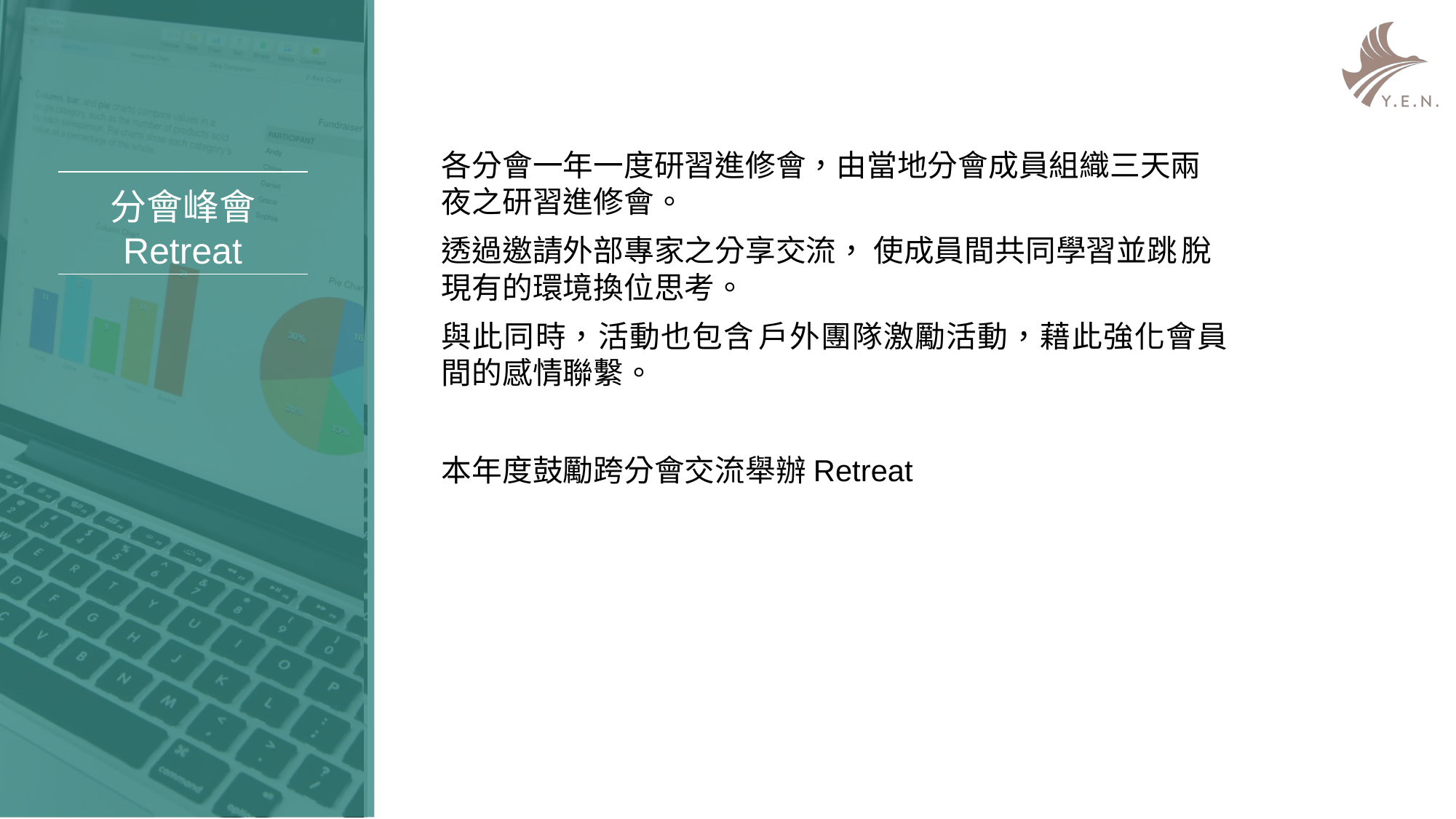

各分會一年一度研習進修會，由當地分會成員組織三天兩夜之研習進修會。
透過邀請外部專家之分享交流， 使成員間共同學習並跳脫現有的環境換位思考。
與此同時，活動也包含戶外團隊激勵活動，藉此強化會員間的感情聯繫。

本年度鼓勵跨分會交流舉辦Retreat
分會峰會
Retreat
总会峰会是总会每年策划的全协会性集体活动